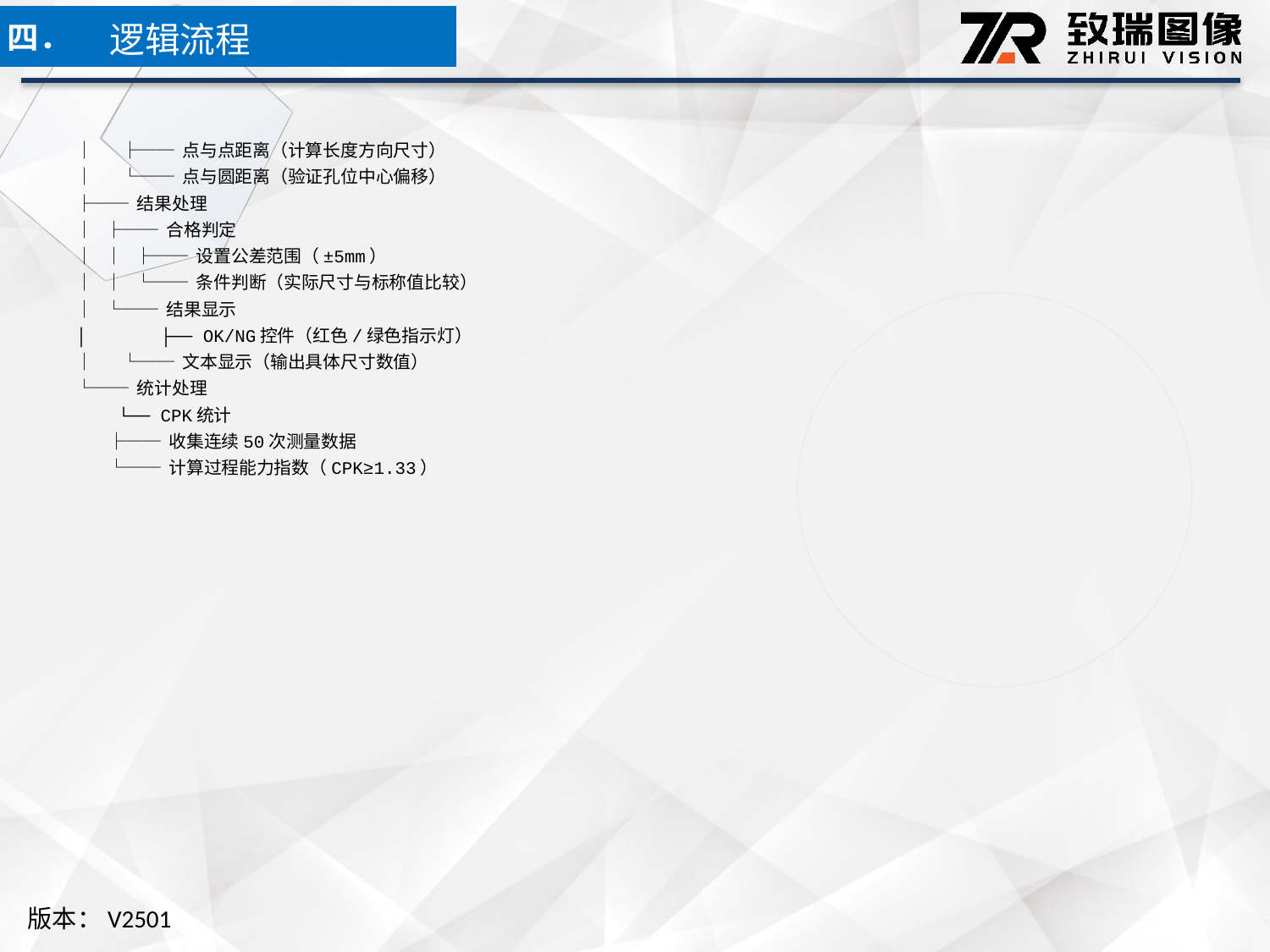

逻辑流程
四．

│       ├── 点与点距离（计算长度方向尺寸）
│       └── 点与圆距离（验证孔位中心偏移）
├── 结果处理
│   ├── 合格判定
│   │   ├── 设置公差范围（±5mm）
│   │   └── 条件判断（实际尺寸与标称值比较）
│   └── 结果显示
│       ├── OK/NG控件（红色/绿色指示灯）
│       └── 文本显示（输出具体尺寸数值）
└── 统计处理
    └── CPK统计
        ├── 收集连续50次测量数据
        └── 计算过程能力指数（CPK≥1.33）